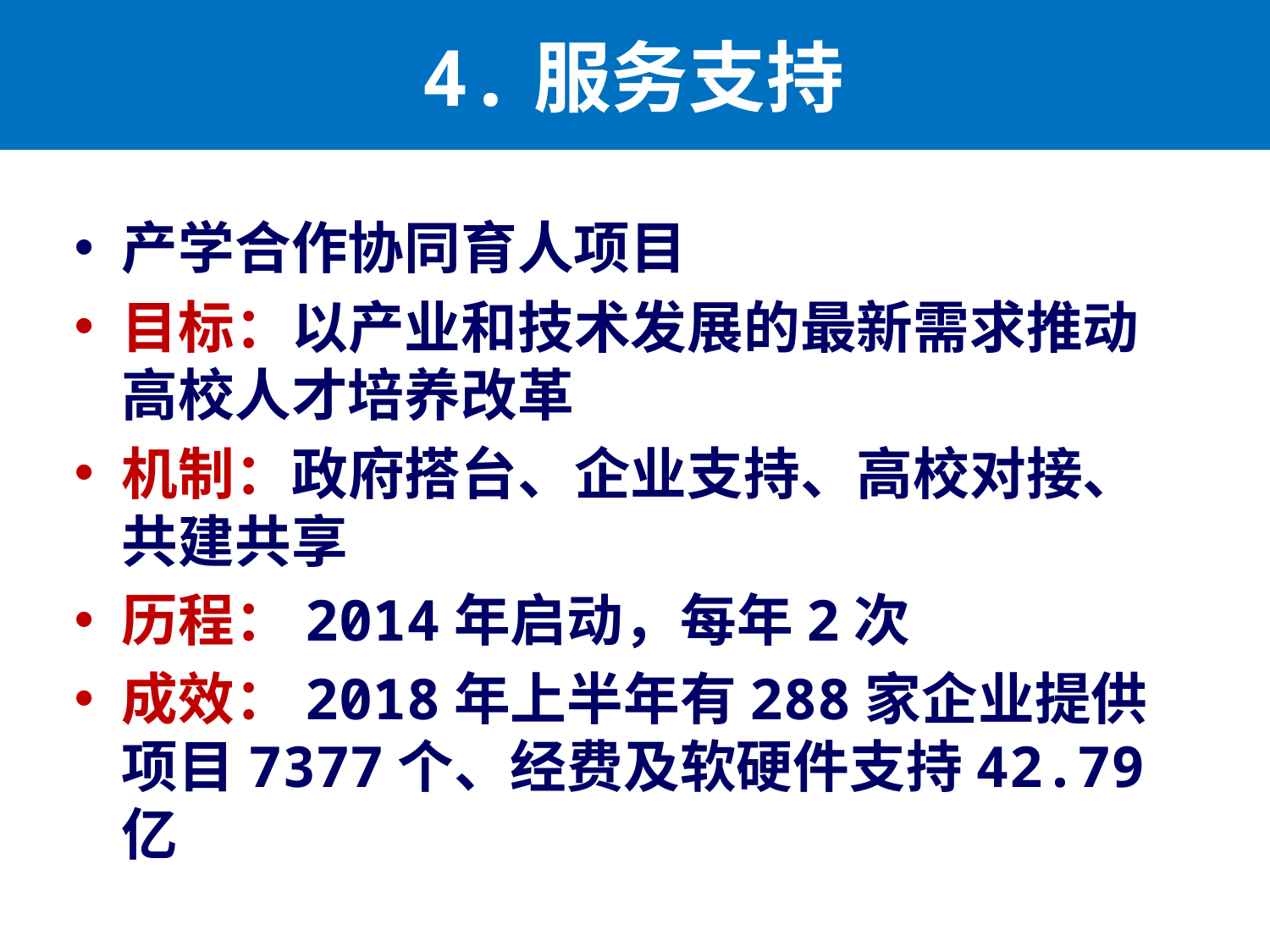

4.服务支持
产学合作协同育人项目
目标：以产业和技术发展的最新需求推动高校人才培养改革
机制：政府搭台、企业支持、高校对接、共建共享
历程：2014年启动，每年2次
成效：2018年上半年有288家企业提供项目7377个、经费及软硬件支持42.79亿